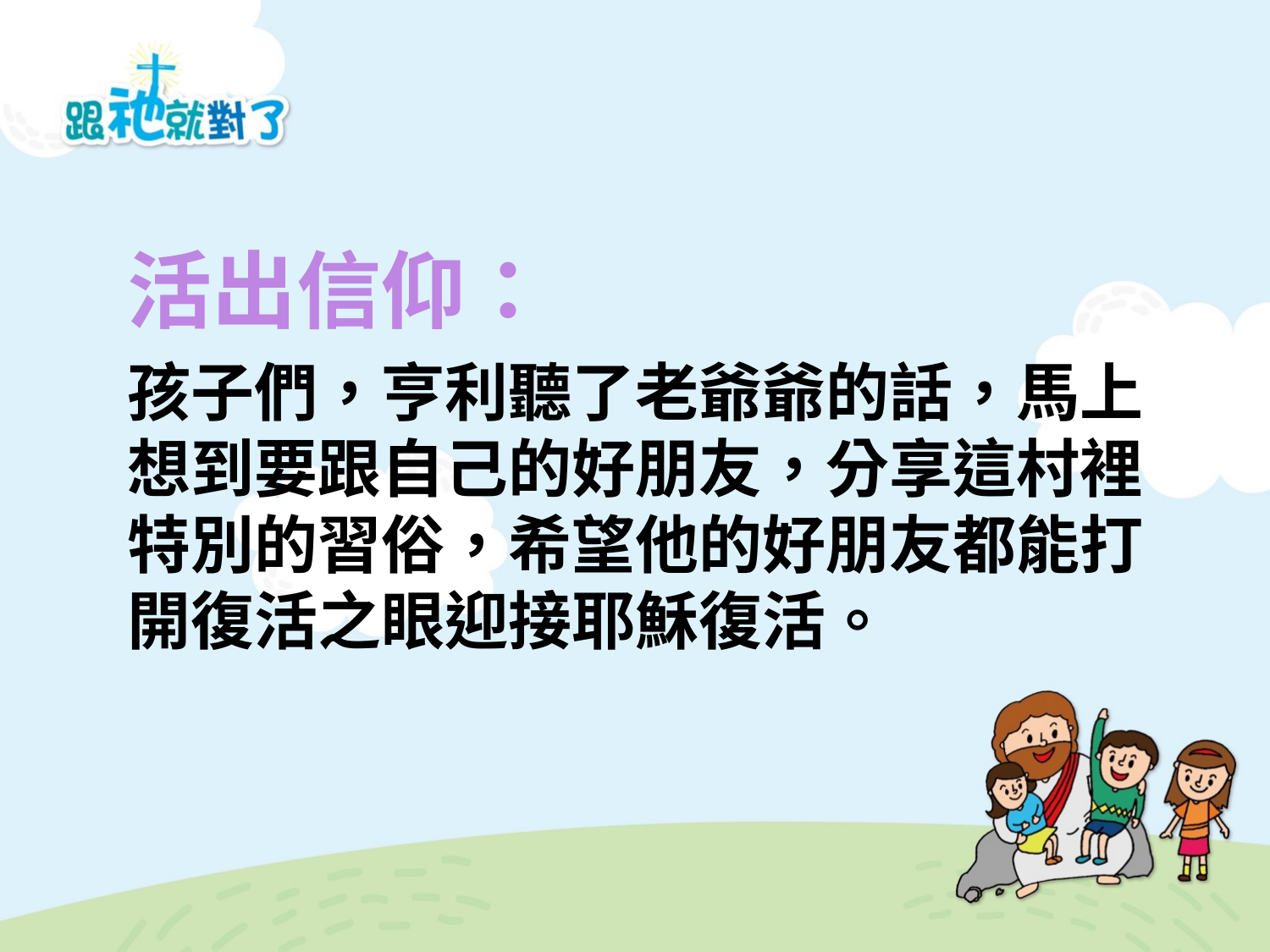

活出信仰：
孩子們，亨利聽了老爺爺的話，馬上想到要跟自己的好朋友，分享這村裡特別的習俗，希望他的好朋友都能打開復活之眼迎接耶穌復活。